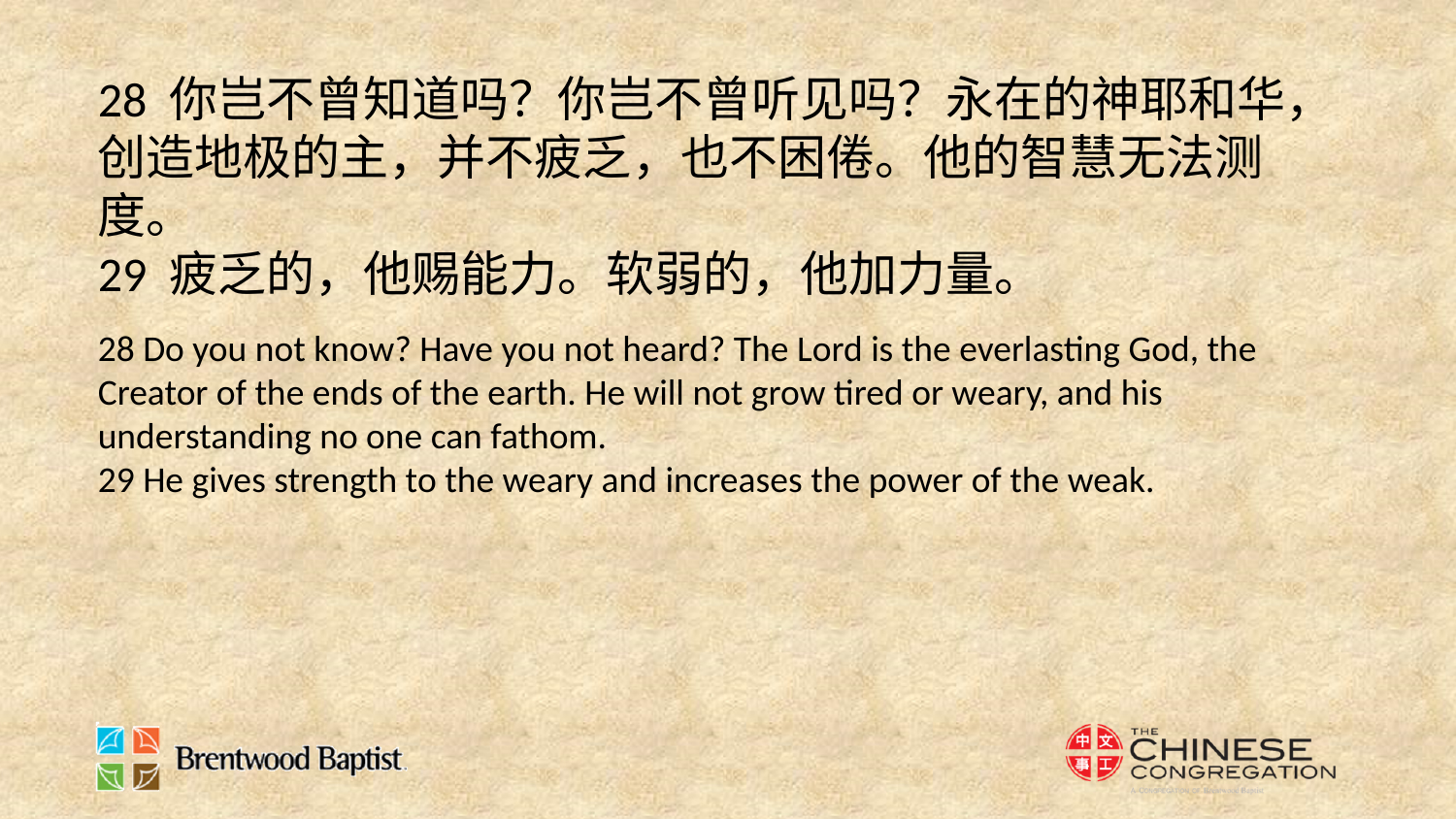

28 你岂不曾知道吗？你岂不曾听见吗？永在的神耶和华，创造地极的主，并不疲乏，也不困倦。他的智慧无法测度。
29 疲乏的，他赐能力。软弱的，他加力量。

28 Do you not know? Have you not heard? The Lord is the everlasting God, the Creator of the ends of the earth. He will not grow tired or weary, and his understanding no one can fathom.
29 He gives strength to the weary and increases the power of the weak.